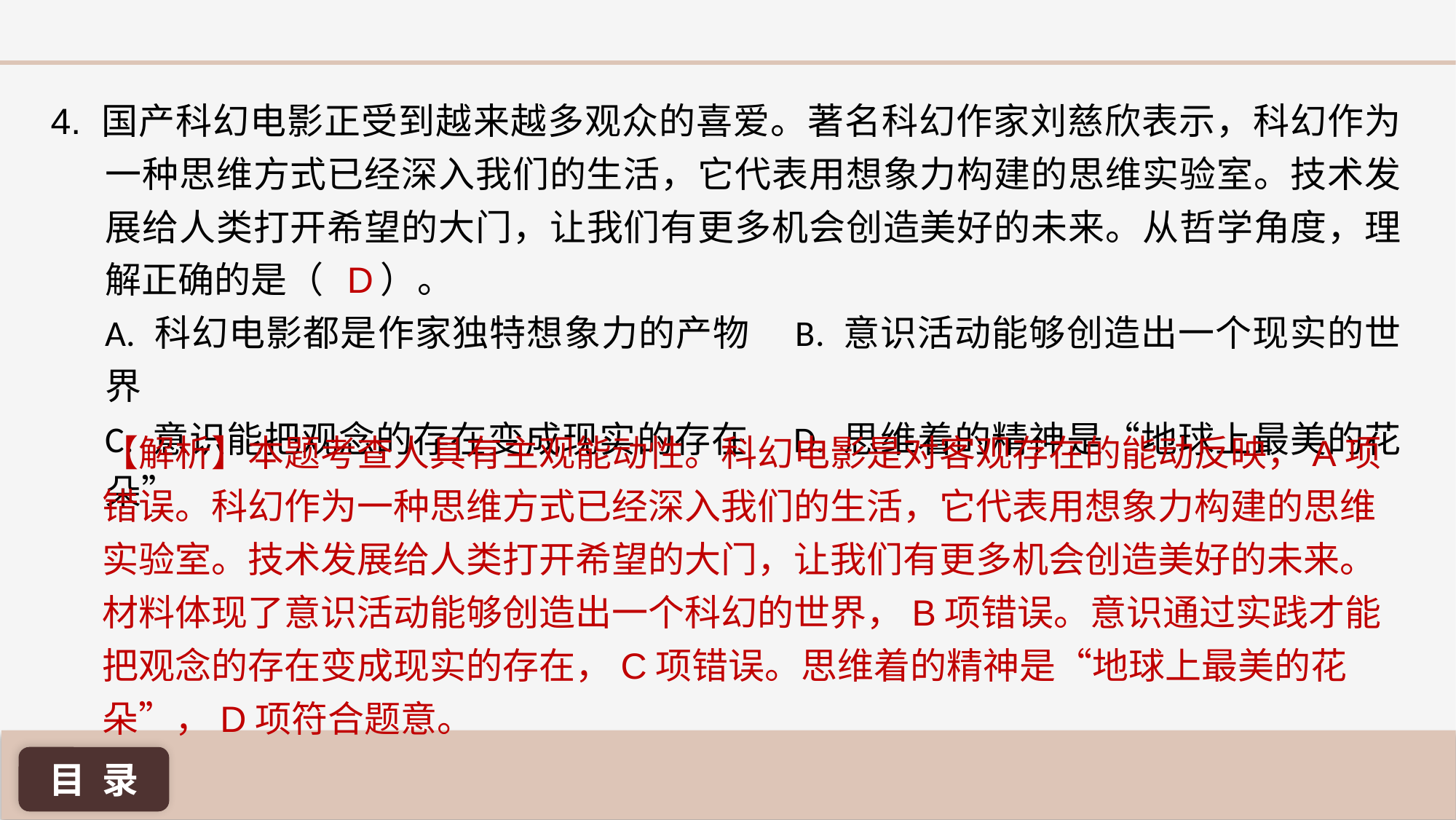

4. 国产科幻电影正受到越来越多观众的喜爱。著名科幻作家刘慈欣表示，科幻作为一种思维方式已经深入我们的生活，它代表用想象力构建的思维实验室。技术发展给人类打开希望的大门，让我们有更多机会创造美好的未来。从哲学角度，理解正确的是（       ）。
A. 科幻电影都是作家独特想象力的产物    B. 意识活动能够创造出一个现实的世界
C. 意识能把观念的存在变成现实的存在    D. 思维着的精神是“地球上最美的花朵”
D
【解析】本题考查人具有主观能动性。科幻电影是对客观存在的能动反映，A项错误。科幻作为一种思维方式已经深入我们的生活，它代表用想象力构建的思维实验室。技术发展给人类打开希望的大门，让我们有更多机会创造美好的未来。材料体现了意识活动能够创造出一个科幻的世界，B项错误。意识通过实践才能把观念的存在变成现实的存在，C项错误。思维着的精神是“地球上最美的花朵”，D项符合题意。